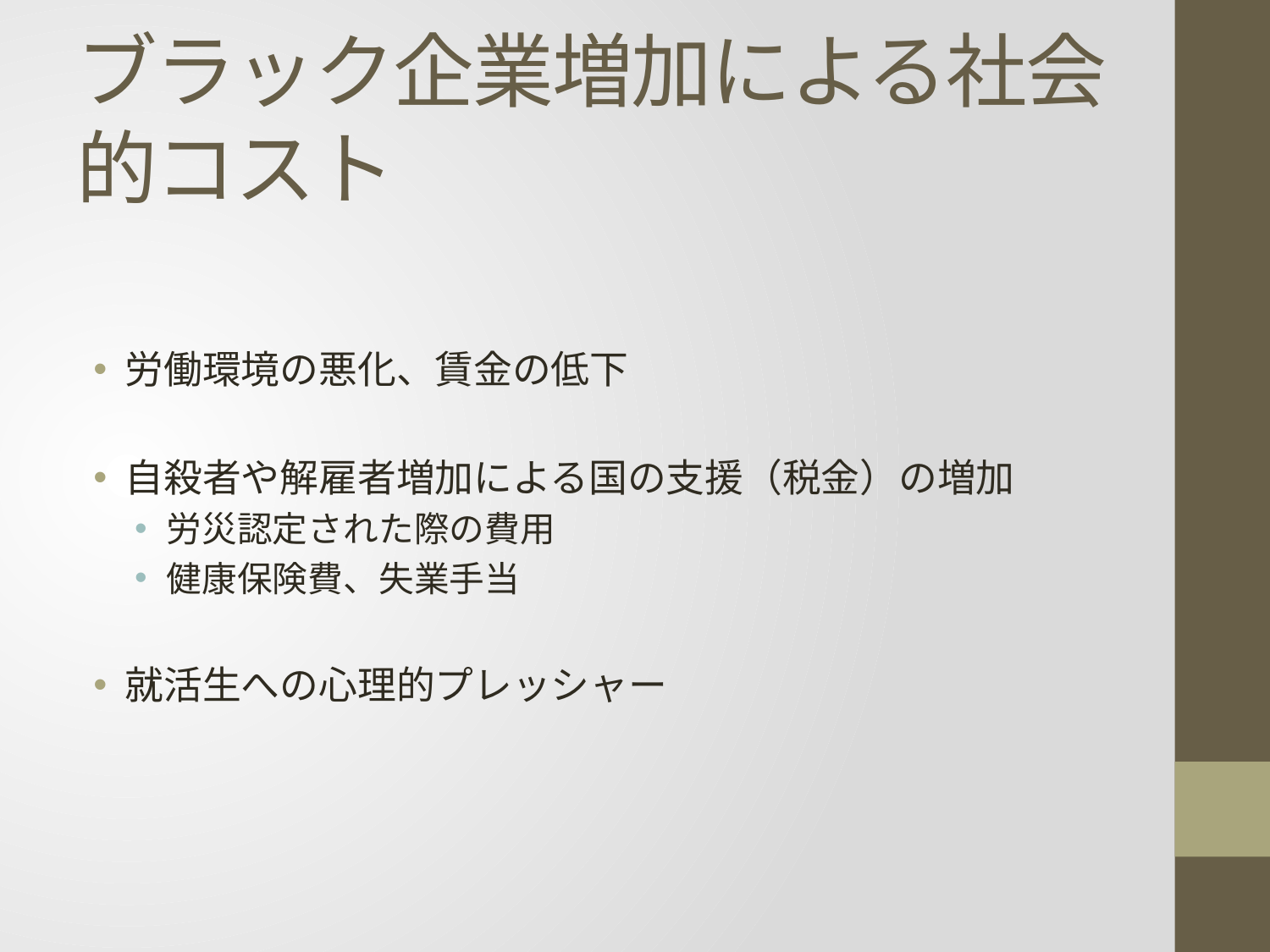

# ブラック企業増加による社会的コスト

労働環境の悪化、賃金の低下

自殺者や解雇者増加による国の支援（税金）の増加
労災認定された際の費用
健康保険費、失業手当

就活生への心理的プレッシャー